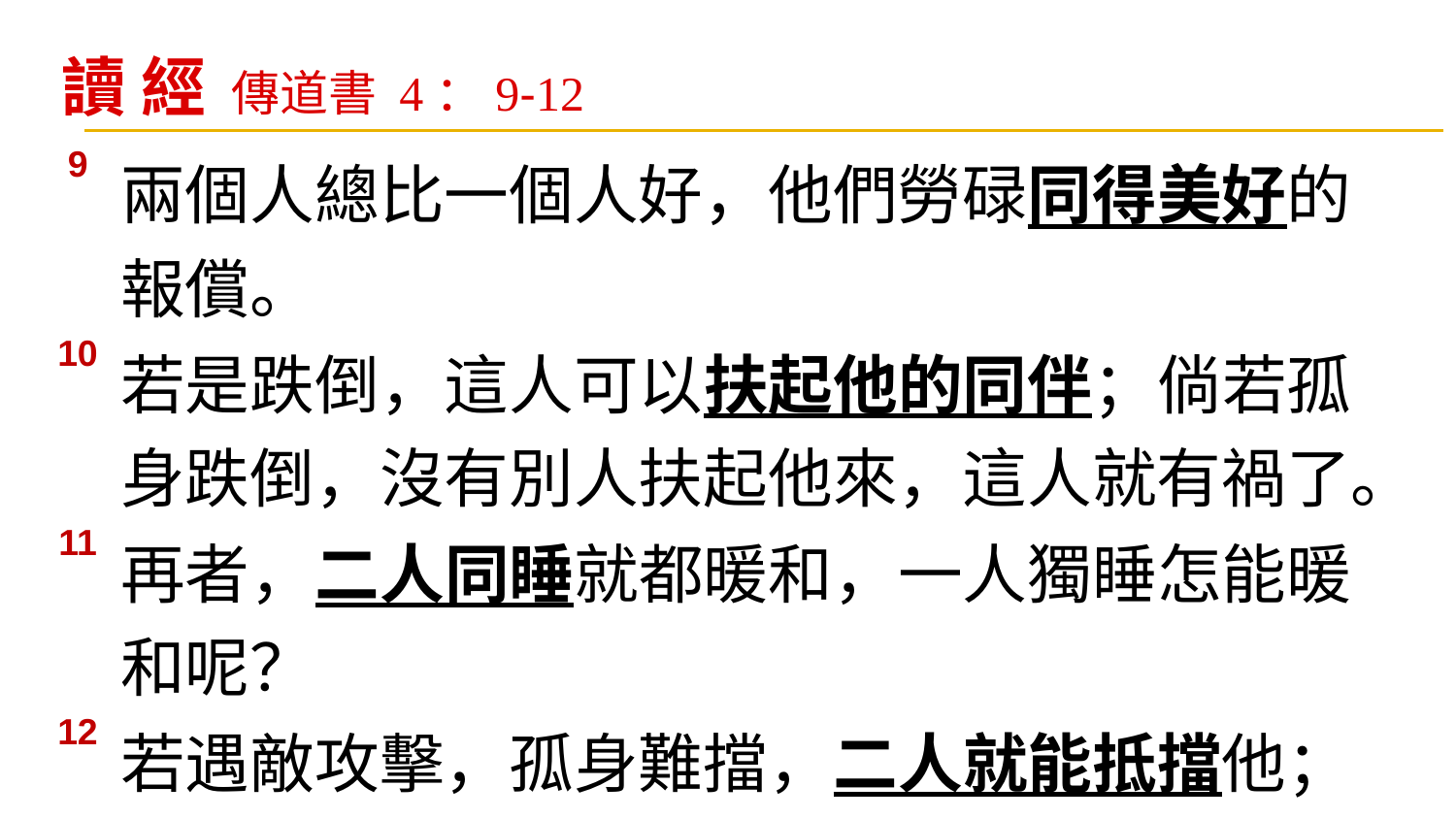

讀 經  傳道書 4：9-12
| 9 | 兩個人總比一個人好，他們勞碌同得美好的報償。 |
| --- | --- |
| 10 | 若是跌倒，這人可以扶起他的同伴；倘若孤身跌倒，沒有別人扶起他來，這人就有禍了。 |
| 11 | 再者，二人同睡就都暖和，一人獨睡怎能暖和呢？ |
| 12 | 若遇敵攻擊，孤身難擋，二人就能抵擋他；三股合成的繩子不易折斷。 |